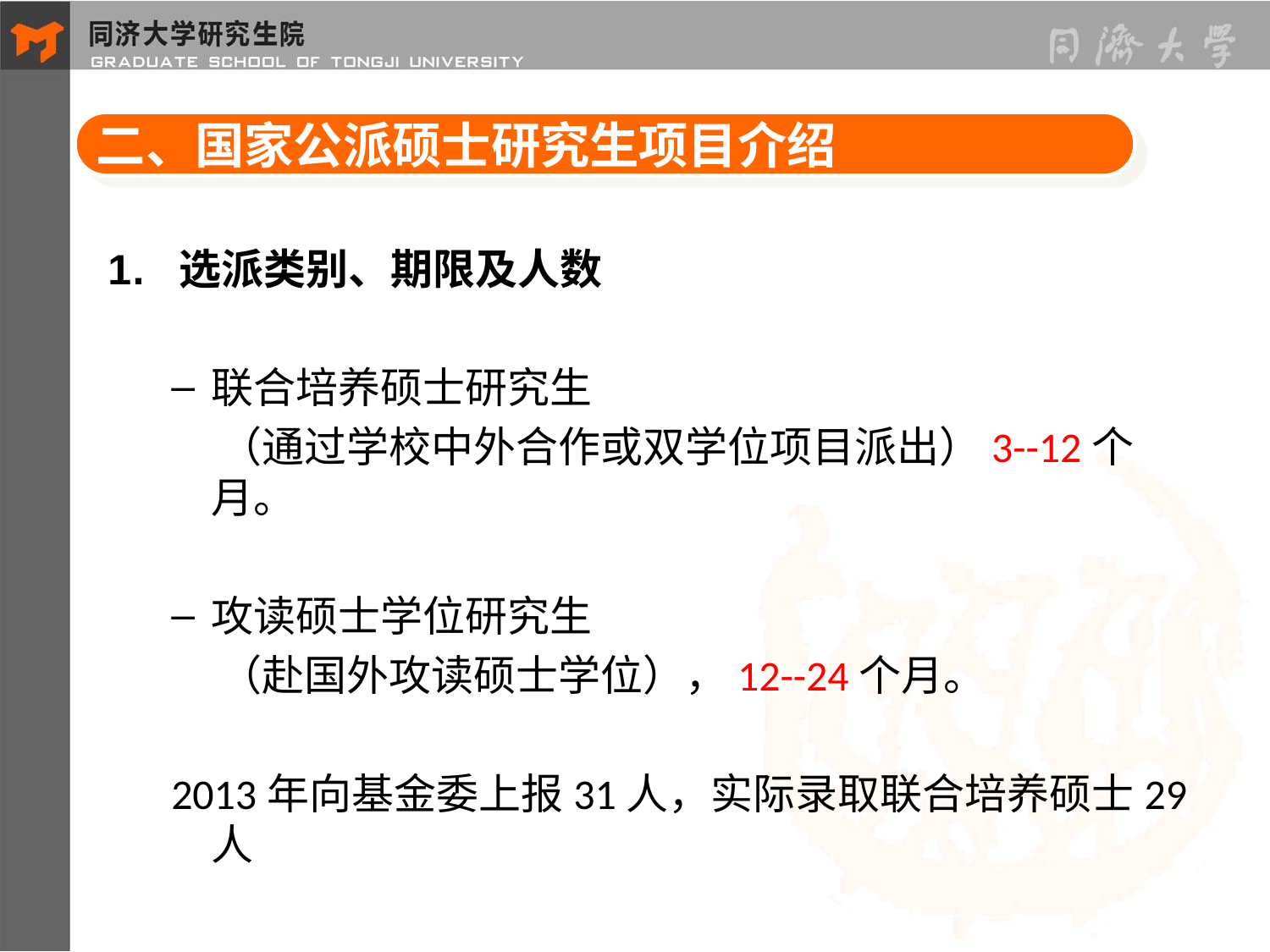

二、国家公派硕士研究生项目介绍
选派类别、期限及人数

联合培养硕士研究生
    （通过学校中外合作或双学位项目派出）3--12个月。

攻读硕士学位研究生
    （赴国外攻读硕士学位），12--24个月。

2013年向基金委上报31人，实际录取联合培养硕士29人
15